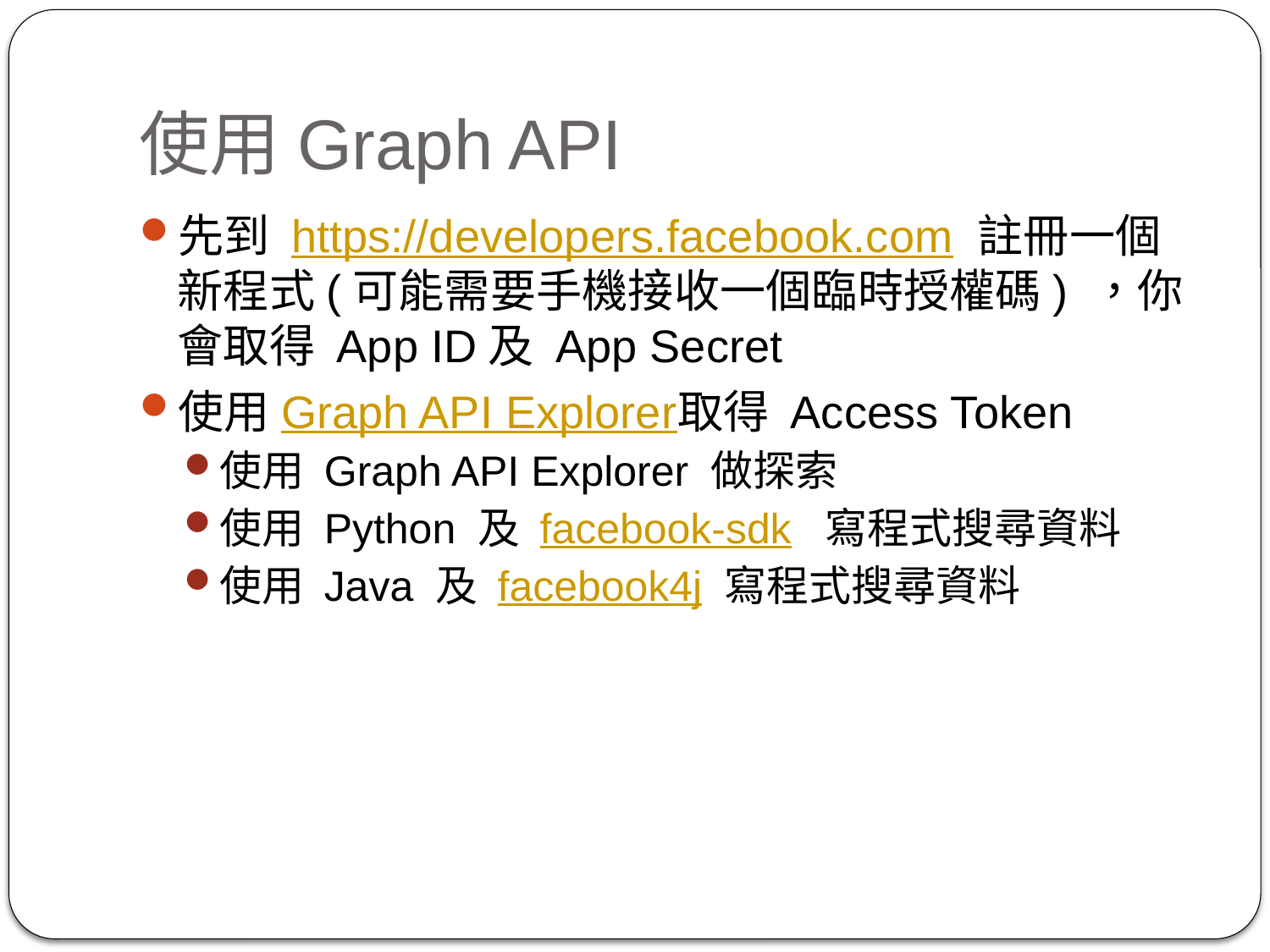

# 使用Graph API
先到 https://developers.facebook.com 註冊一個新程式(可能需要手機接收一個臨時授權碼) ，你會取得 App ID及 App Secret
使用Graph API Explorer取得 Access Token
使用 Graph API Explorer 做探索
使用 Python 及 facebook-sdk  寫程式搜尋資料
使用 Java 及 facebook4j 寫程式搜尋資料